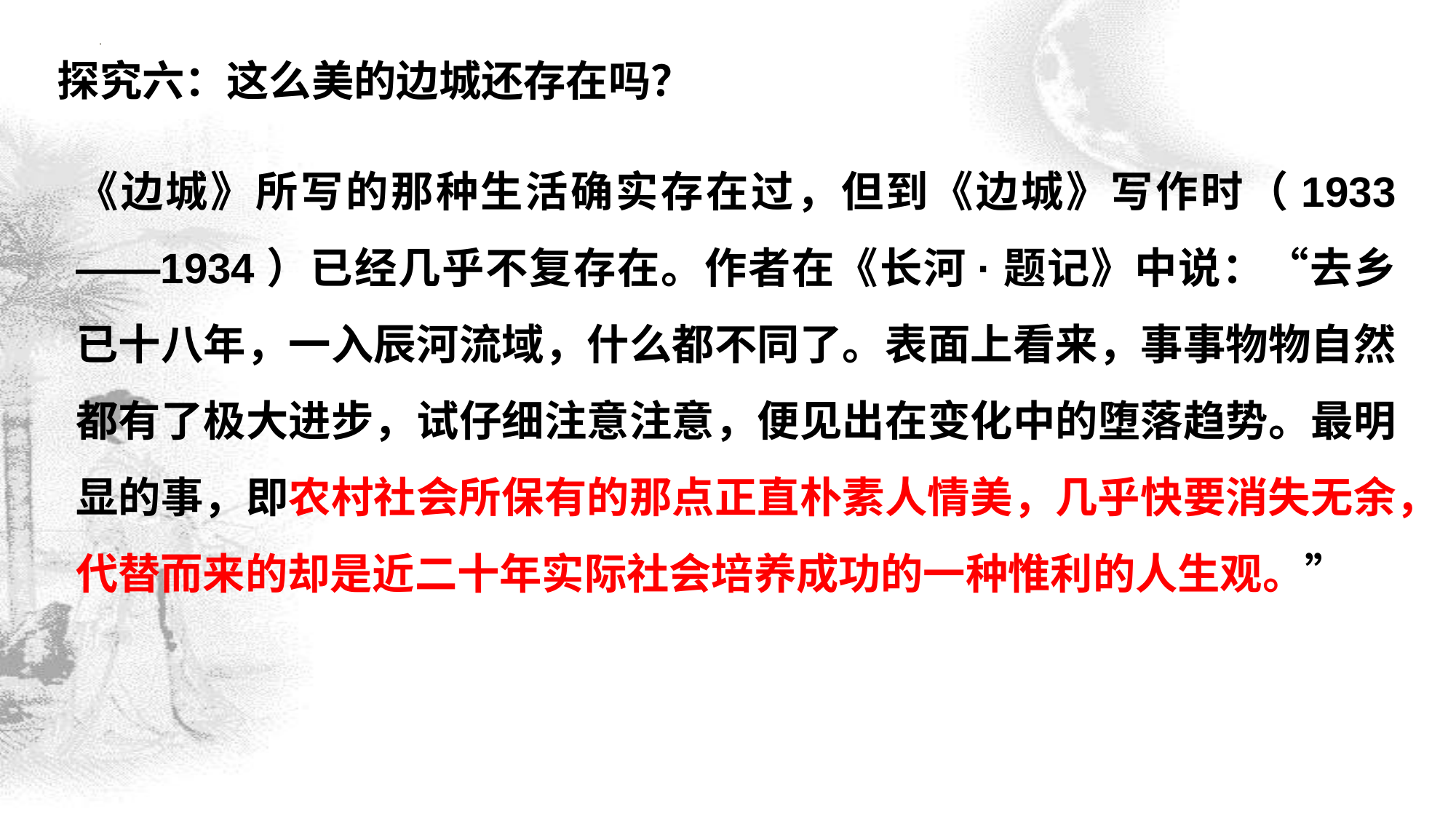

探究六：这么美的边城还存在吗？
《边城》所写的那种生活确实存在过，但到《边城》写作时（1933——1934）已经几乎不复存在。作者在《长河·题记》中说：“去乡已十八年，一入辰河流域，什么都不同了。表面上看来，事事物物自然都有了极大进步，试仔细注意注意，便见出在变化中的堕落趋势。最明显的事，即农村社会所保有的那点正直朴素人情美，几乎快要消失无余，代替而来的却是近二十年实际社会培养成功的一种惟利的人生观。”